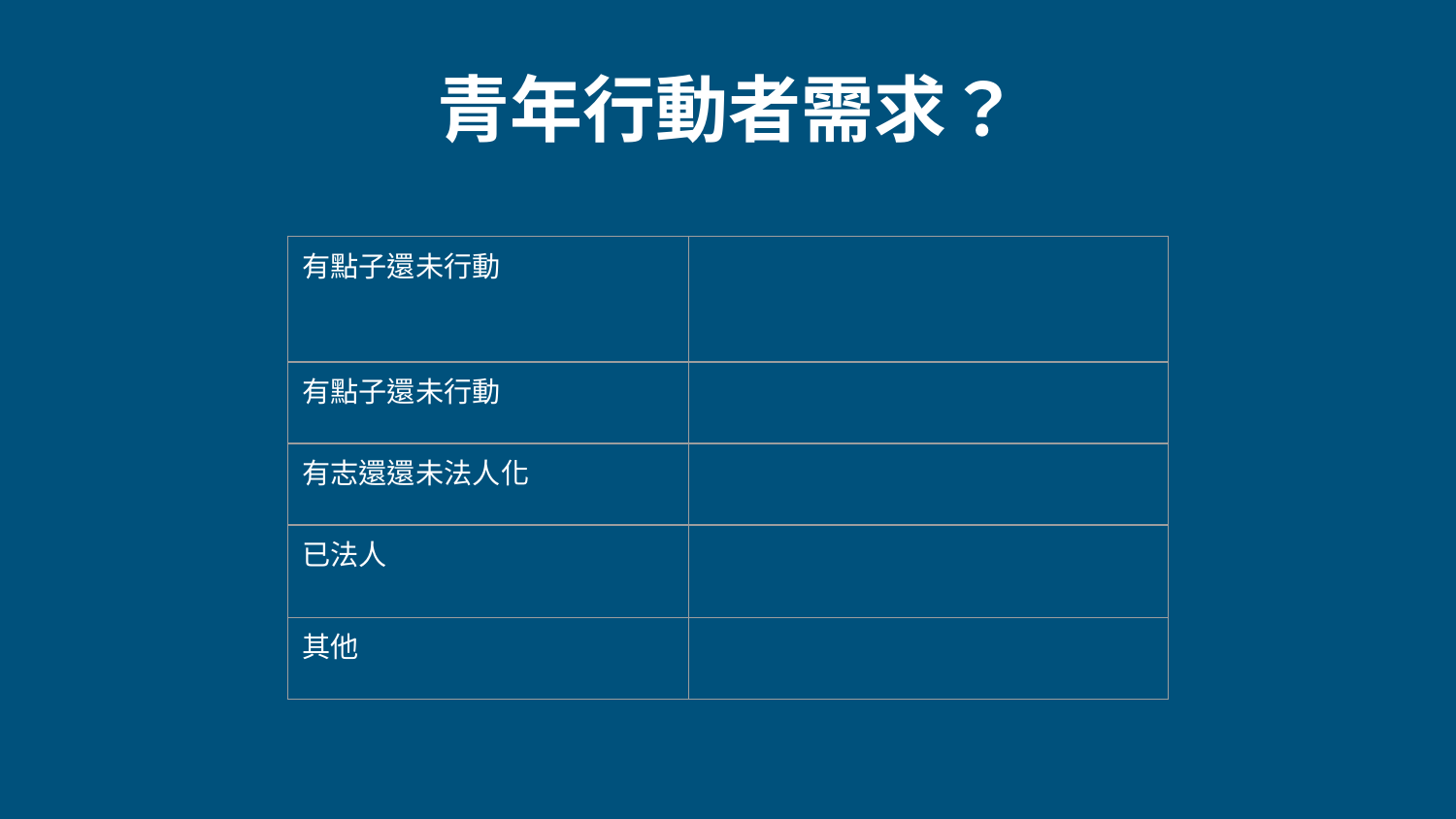

青年行動者需求？
| 有點子還未行動 |  |
| --- | --- |
| 有點子還未行動 |  |
| 有志還還未法人化 |  |
| 已法人 |  |
| 其他 |  |